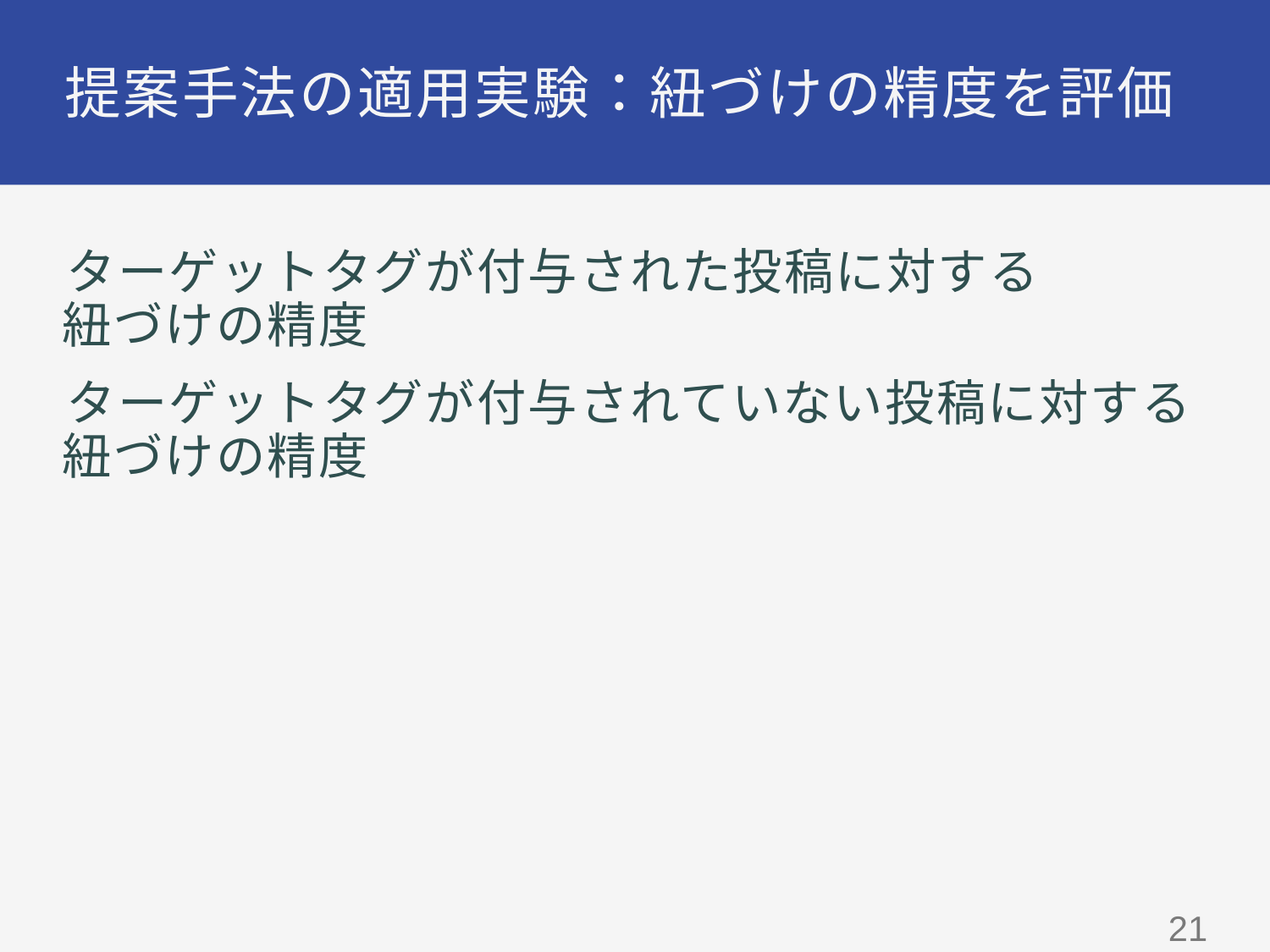

# 提案手法の適用実験：紐づけの精度を評価
ターゲットタグが付与された投稿に対する
紐づけの精度
ターゲットタグが付与されていない投稿に対する
紐づけの精度

21